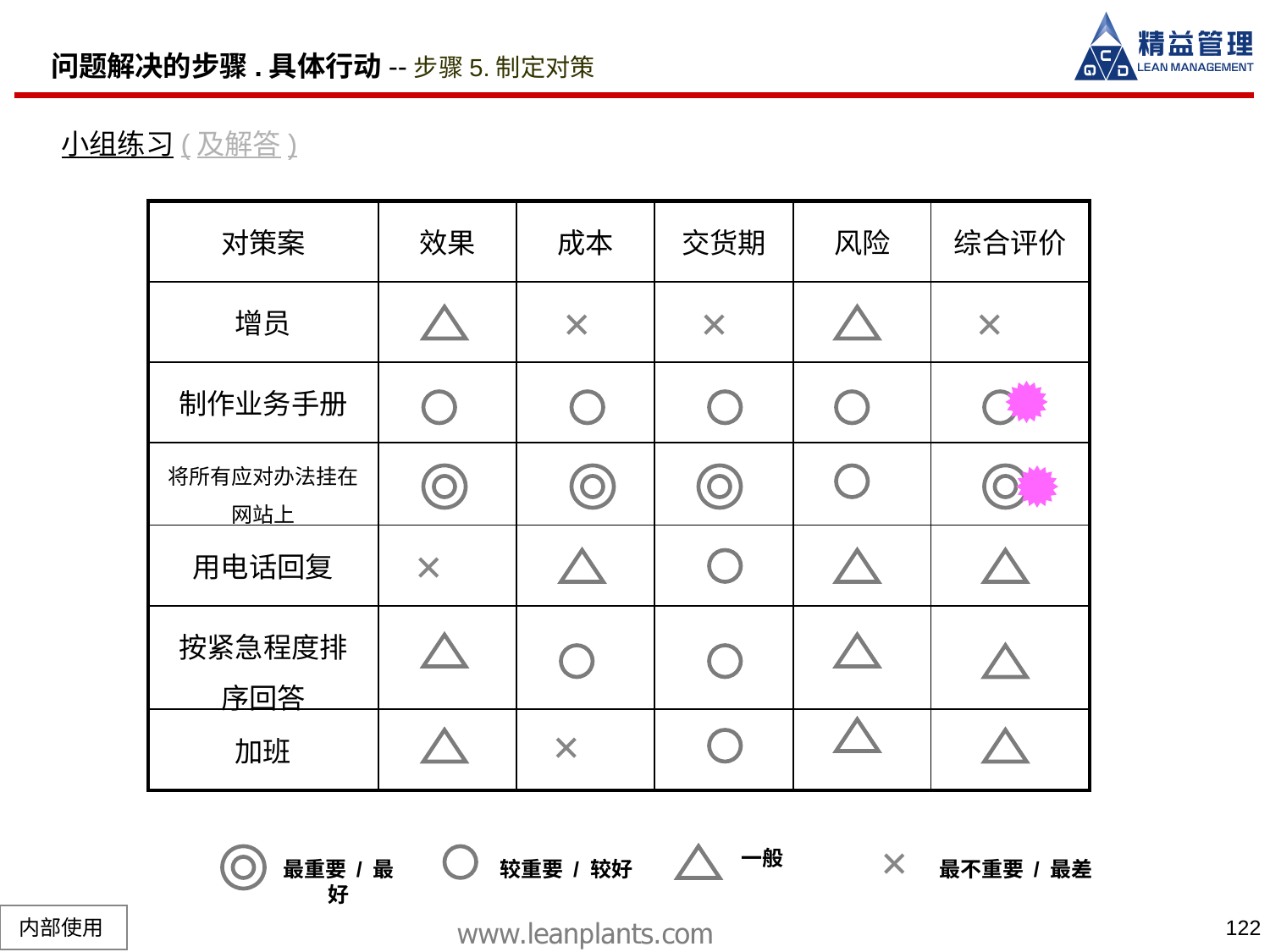

问题解决的步骤.具体行动--步骤5.制定对策
小组练习(及解答)
| 对策案 | 效果 | 成本 | 交货期 | 风险 | 综合评价 |
| --- | --- | --- | --- | --- | --- |
| 增员 |  |  |  |  |  |
| 制作业务手册 |  |  |  |  |  |
| 将所有应对办法挂在网站上 |  |  |  |  |  |
| 用电话回复 |  |  |  |  |  |
| 按紧急程度排序回答 |  |  |  |  |  |
| 加班 |  |  |  |  |  |
×
×
×

×

×

×
一般

最重要 / 最好

较重要 / 较好

最不重要 / 最差
内部使用